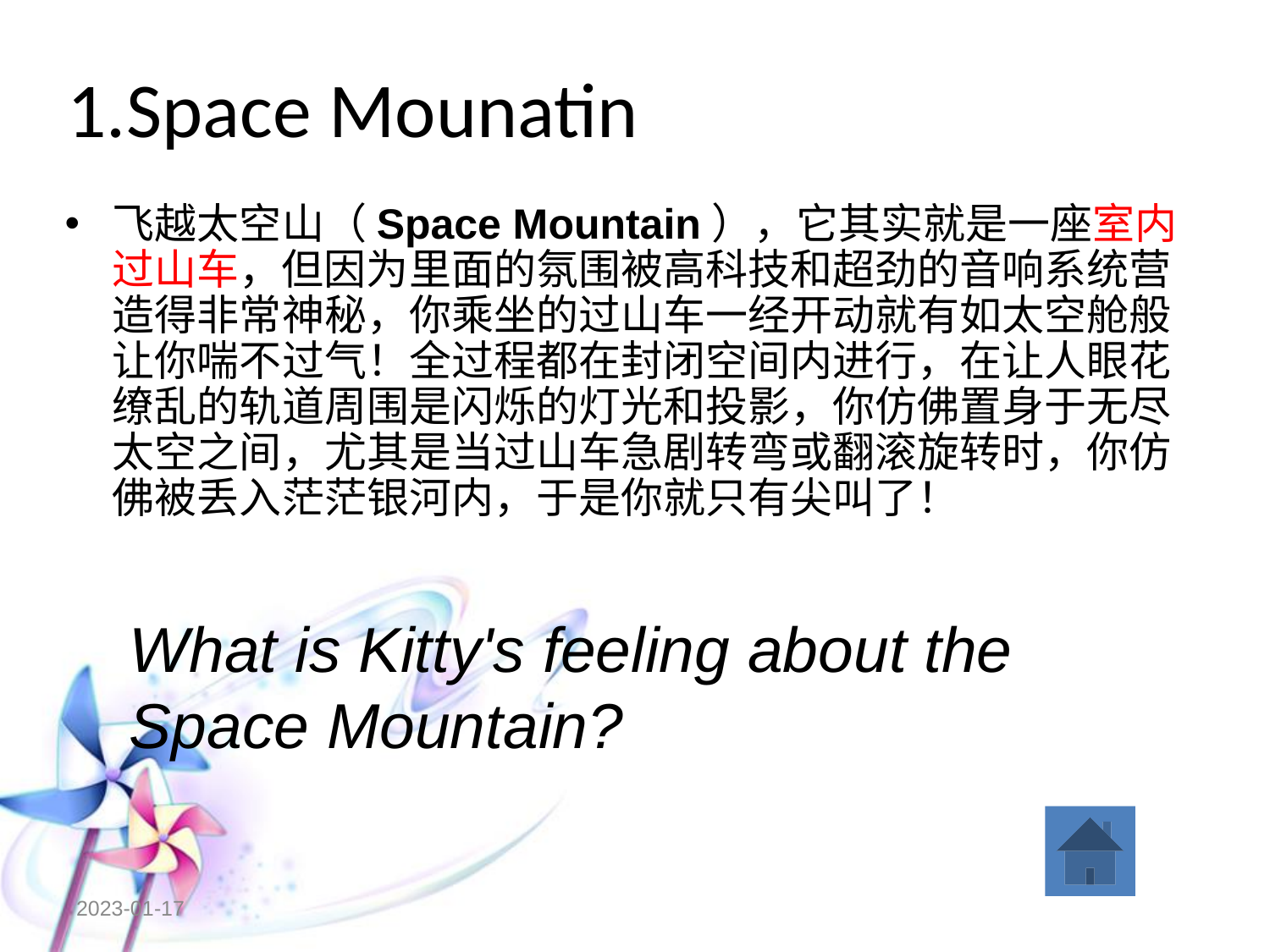

# 1.Space Mounatin
飞越太空山（Space Mountain），它其实就是一座室内过山车，但因为里面的氛围被高科技和超劲的音响系统营造得非常神秘，你乘坐的过山车一经开动就有如太空舱般让你喘不过气！全过程都在封闭空间内进行，在让人眼花缭乱的轨道周围是闪烁的灯光和投影，你仿佛置身于无尽太空之间，尤其是当过山车急剧转弯或翻滚旋转时，你仿佛被丢入茫茫银河内，于是你就只有尖叫了！
What is Kitty's feeling about the Space Mountain?

2023-01-17